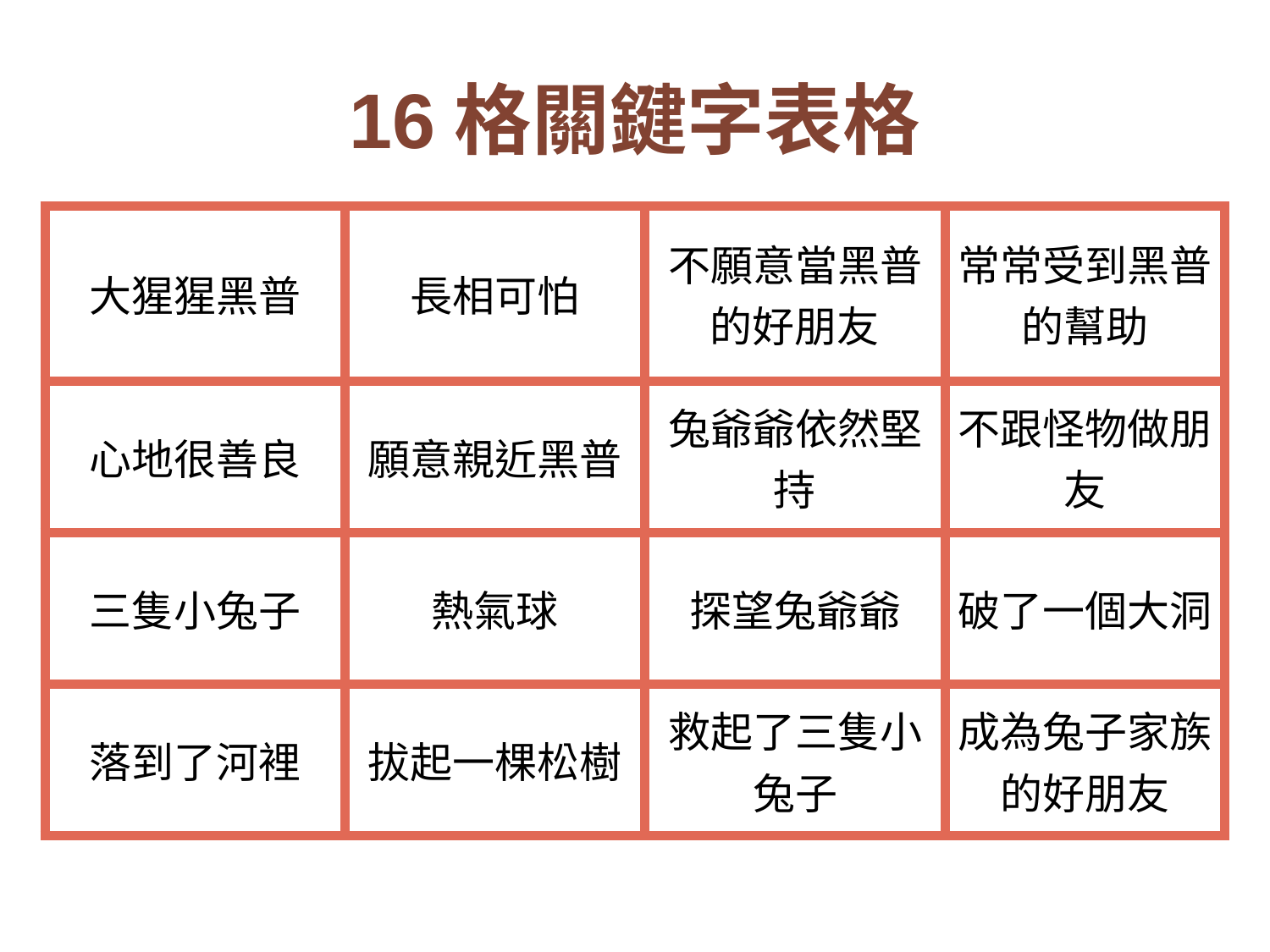

# 16格關鍵字表格
| 大猩猩黑普 | 長相可怕 | 不願意當黑普的好朋友 | 常常受到黑普的幫助 |
| --- | --- | --- | --- |
| 心地很善良 | 願意親近黑普 | 兔爺爺依然堅持 | 不跟怪物做朋友 |
| 三隻小兔子 | 熱氣球 | 探望兔爺爺 | 破了一個大洞 |
| 落到了河裡 | 拔起一棵松樹 | 救起了三隻小兔子 | 成為兔子家族的好朋友 |